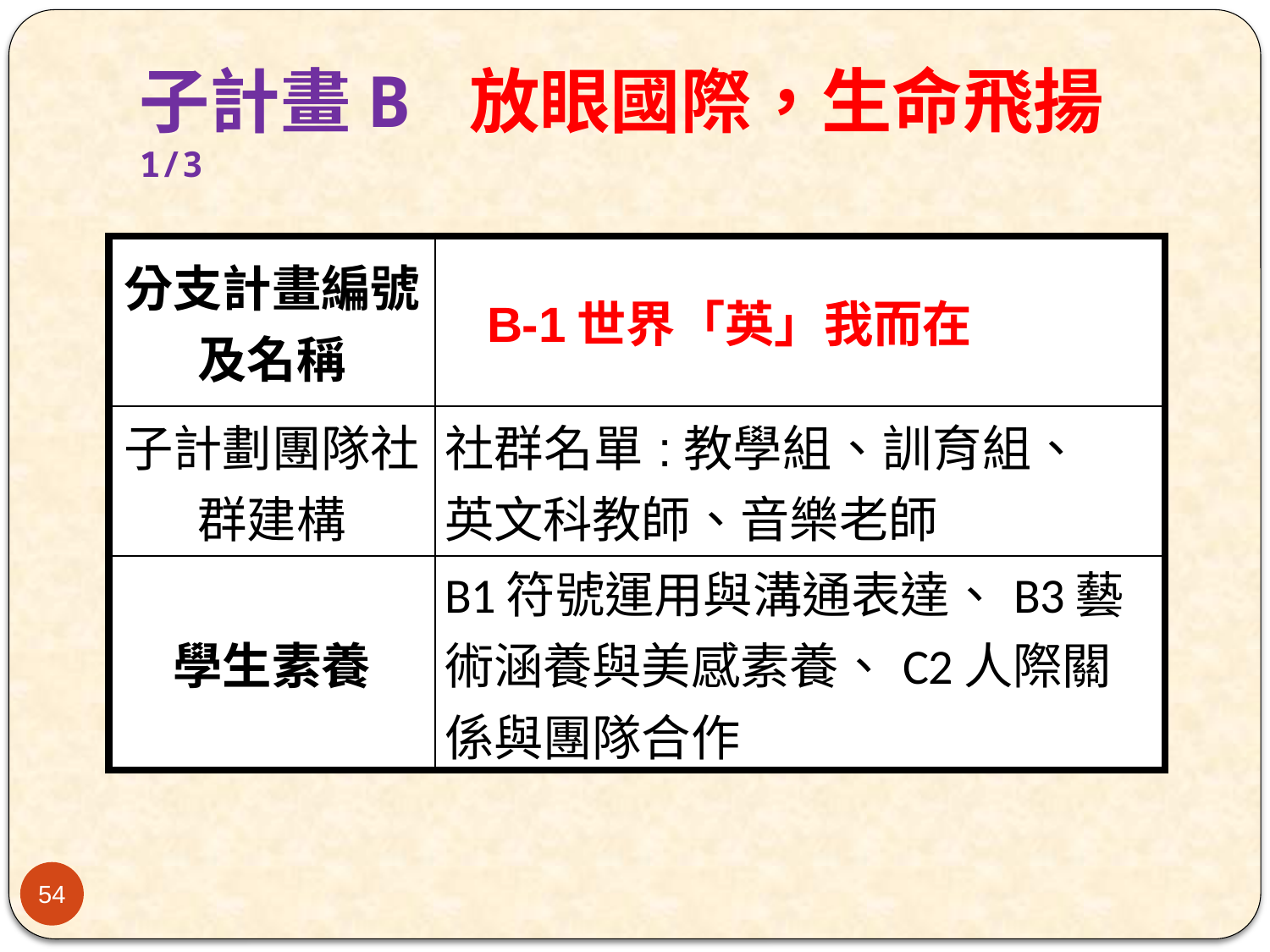

# 子計畫B 放眼國際，生命飛揚  1/3
| 分支計畫編號及名稱 | B-1世界「英」我而在 |
| --- | --- |
| 子計劃團隊社群建構 | 社群名單:教學組、訓育組、英文科教師、音樂老師 |
| 學生素養 | B1符號運用與溝通表達、B3藝術涵養與美感素養、C2人際關係與團隊合作 |
54